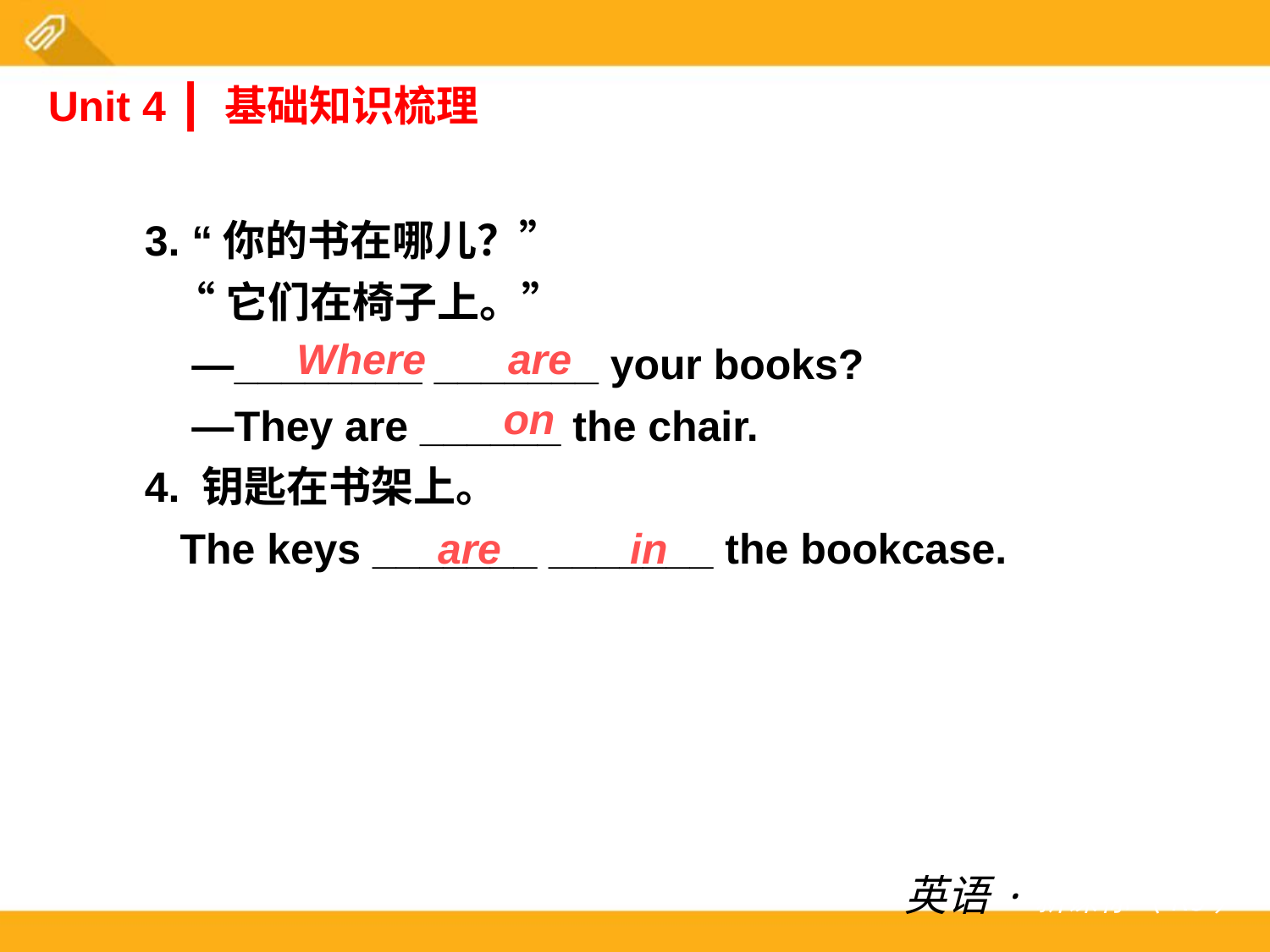

Unit 4 ┃ 基础知识梳理
3. “你的书在哪儿？”
   “它们在椅子上。”
    —________ _______ your books?
    —They are ______ the chair.
4. 钥匙在书架上。
   The keys _______ _______ the bookcase.
Where
are
on
are
in
英语·新课标（RJ）